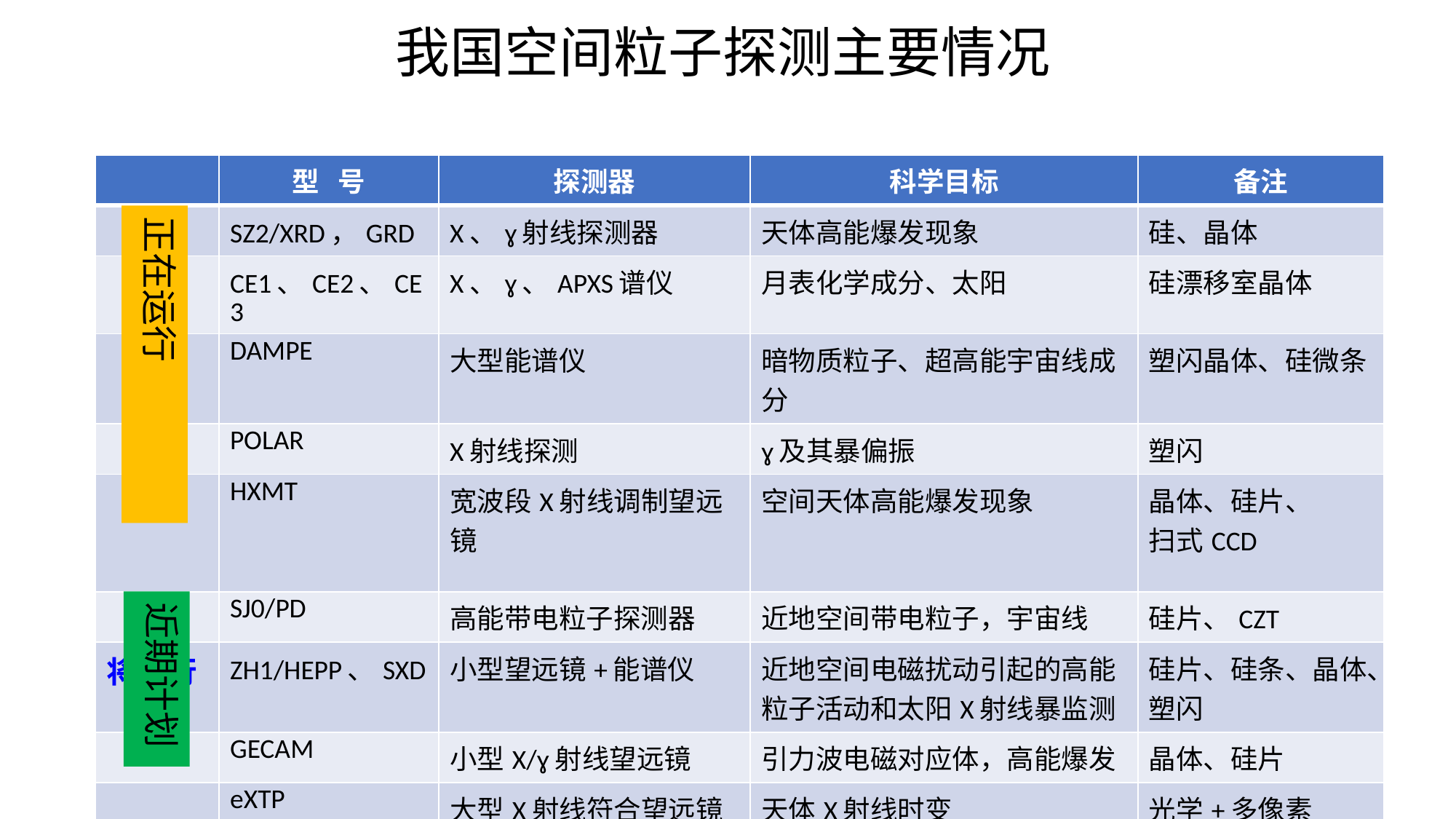

# 我国空间粒子探测主要情况
|  | 型 号 | 探测器 | 科学目标 | 备注 |
| --- | --- | --- | --- | --- |
|  | SZ2/XRD，GRD | X、ɣ射线探测器 | 天体高能爆发现象 | 硅、晶体 |
|  | CE1、CE2、CE3 | X、ɣ、APXS谱仪 | 月表化学成分、太阳 | 硅漂移室晶体 |
|  | DAMPE | 大型能谱仪 | 暗物质粒子、超高能宇宙线成分 | 塑闪晶体、硅微条 |
|  | POLAR | X射线探测 | ɣ及其暴偏振 | 塑闪 |
|  | HXMT | 宽波段X射线调制望远镜 | 空间天体高能爆发现象 | 晶体、硅片、 扫式CCD |
|  | SJ0/PD | 高能带电粒子探测器 | 近地空间带电粒子，宇宙线 | 硅片、CZT |
| 将运行 | ZH1/HEPP、SXD | 小型望远镜+能谱仪 | 近地空间电磁扰动引起的高能粒子活动和太阳X射线暴监测 | 硅片、硅条、晶体、塑闪 |
|  | GECAM | 小型X/ɣ射线望远镜 | 引力波电磁对应体，高能爆发 | 晶体、硅片 |
|  | eXTP | 大型X射线符合望远镜 | 天体X射线时变 | 光学+多像素 |
|  | HERD | 超大接收度高灵敏粒子谱仪 | 超高能粒子探测(高能天体、暗物质、宇宙线等) | 晶体颗粒、硅(微)条 |
正在运行
近期计划